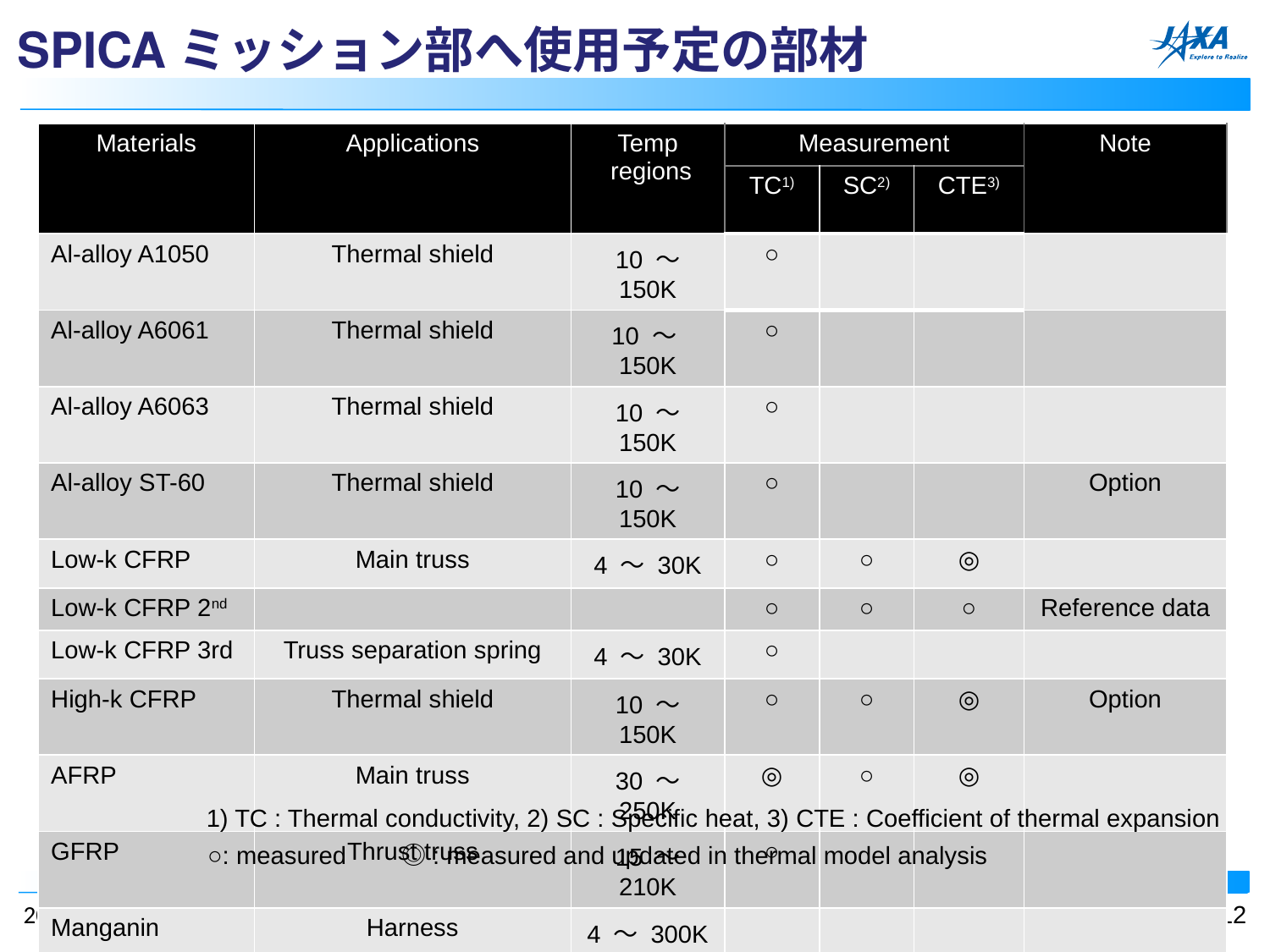

SPICAミッション部へ使用予定の部材
| Materials | Applications | Temp regions | Measurement |  |  | Note |
| --- | --- | --- | --- | --- | --- | --- |
|  |  |  | TC1) | SC2) | CTE3) |  |
| Al-alloy A1050 | Thermal shield | 10 ～ 150K | ○ |  |  |  |
| Al-alloy A6061 | Thermal shield | 10 ～150K | ○ |  |  |  |
| Al-alloy A6063 | Thermal shield | 10 ～ 150K | ○ |  |  |  |
| Al-alloy ST-60 | Thermal shield | 10 ～ 150K | ○ |  |  | Option |
| Low-k CFRP | Main truss | 4 ～ 30K | ○ | ○ | ◎ |  |
| Low-k CFRP 2nd |  |  | ○ | ○ | ○ | Reference data |
| Low-k CFRP 3rd | Truss separation spring | 4 ～ 30K | ○ |  |  |  |
| High-k CFRP | Thermal shield | 10 ～ 150K | ○ | ○ | ◎ | Option |
| AFRP | Main truss | 30 ～ 250K | ◎ | ○ | ◎ |  |
| GFRP | Thrust truss | 15 ～ 210K | ○ |  |  |  |
| Manganin | Harness | 4 ～ 300K |  |  |  |  |
| Ph-Br | Harness | 4 ～ 300K |  |  |  |  |
| SUS304 | Harness | 4 ～ 300K |  |  |  |  |
| Teflon | Harness | 4 ～ 300K |  |  |  |  |
1) TC : Thermal conductivity, 2) SC : Specific heat, 3) CTE : Coefficient of thermal expansion
○: measured　　◎: measured and updated in thermal model analysis
2014/12/3
第4回可視赤外線観測装置技術ワークショップ
12